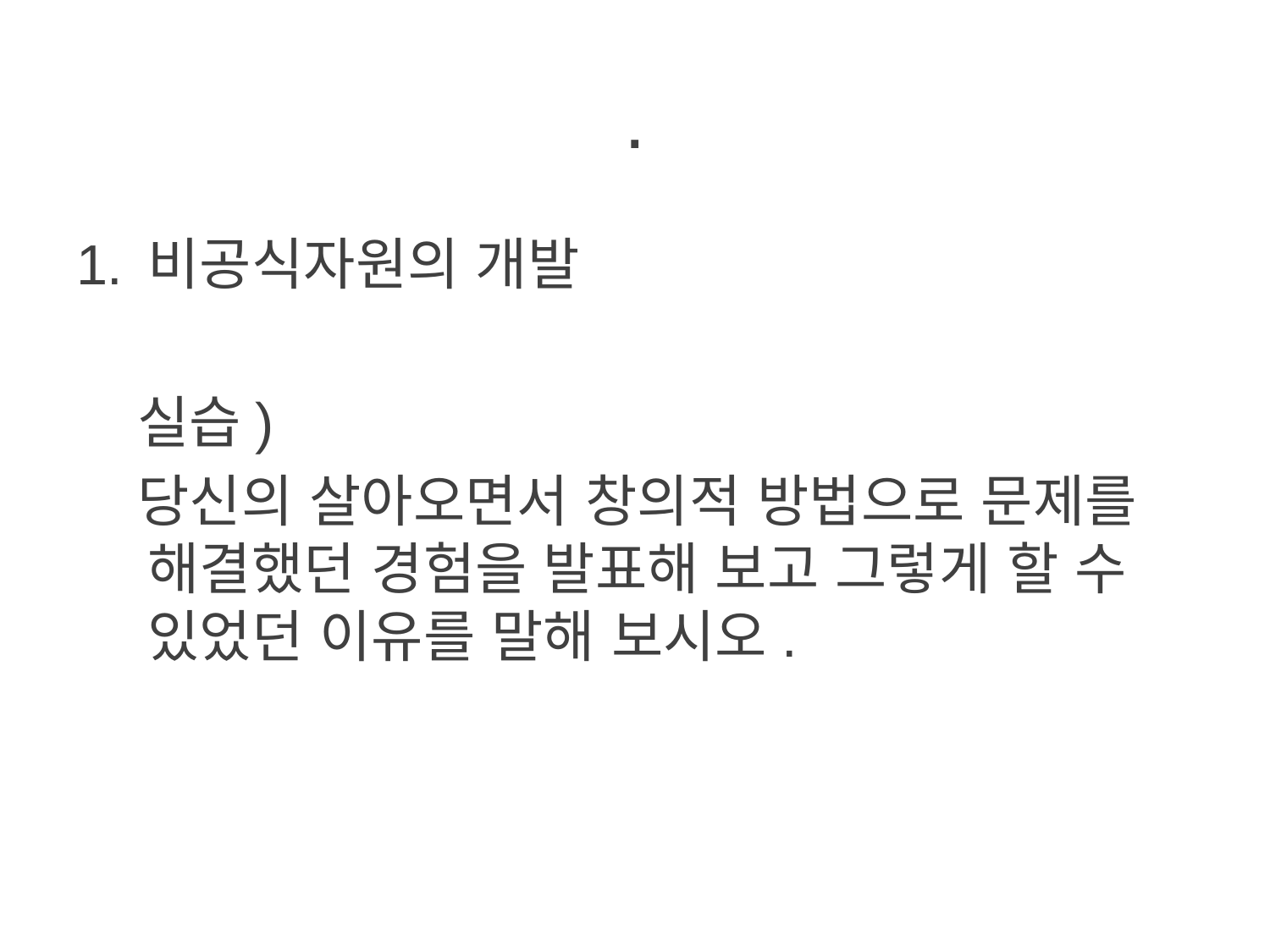

# .
비공식자원의 개발

   실습)
   당신의 살아오면서 창의적 방법으로 문제를 해결했던 경험을 발표해 보고 그렇게 할 수 있었던 이유를 말해 보시오.